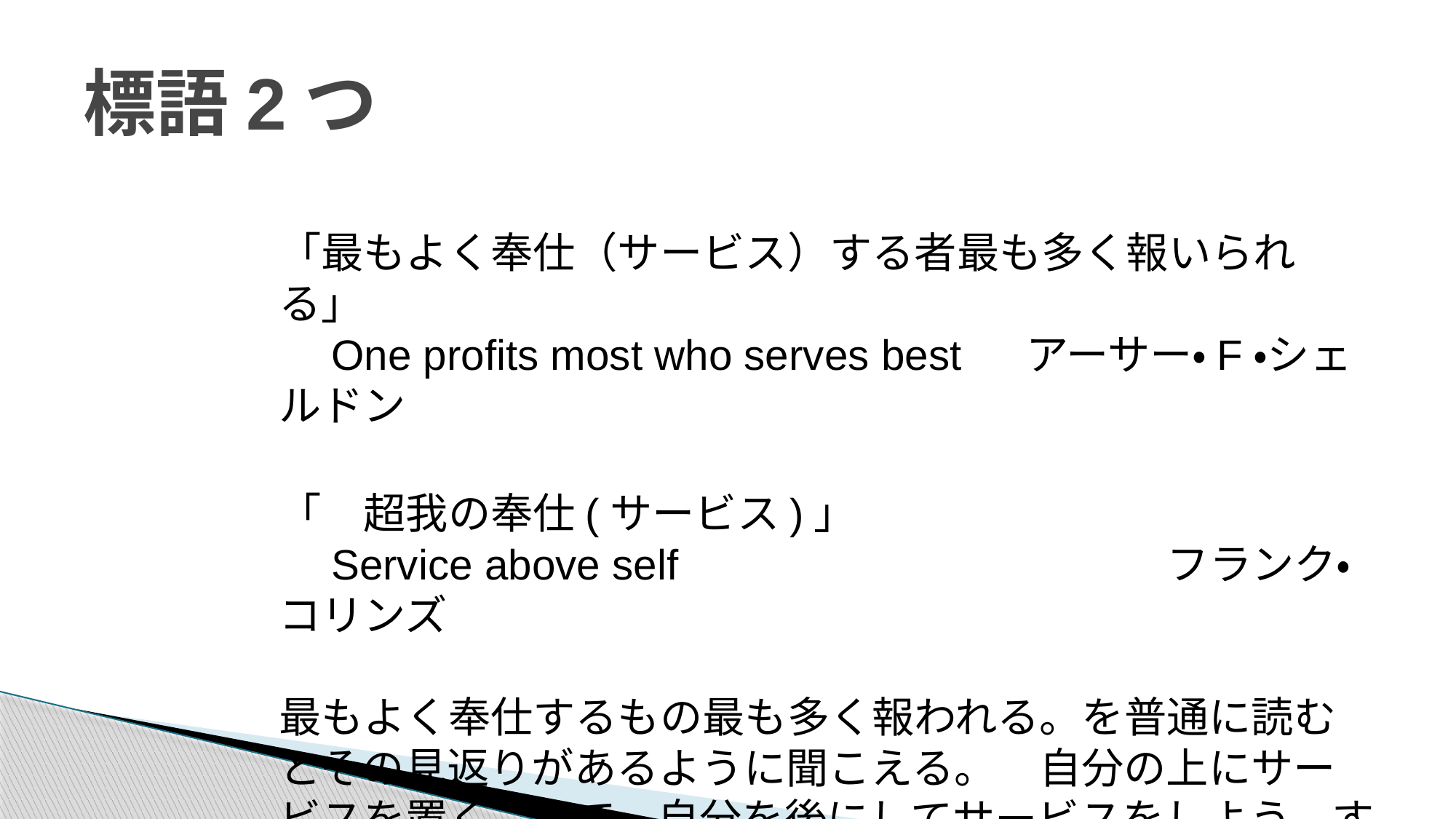

# 標語2つ
「最もよく奉仕（サービス）する者最も多く報いられる」
　One profits most who serves best 　アーサー・F・シェルドン
「　超我の奉仕(サービス)」
　Service above self 　　　　　　　　　　　フランク・コリンズ
　　　　　　　　　　　　　　　
最もよく奉仕するもの最も多く報われる。を普通に読むとその見返りがあるように聞こえる。　自分の上にサービスを置くことで、自分を後にしてサービスをしよう。すべてを乗り越えて、自分が奉仕すること。